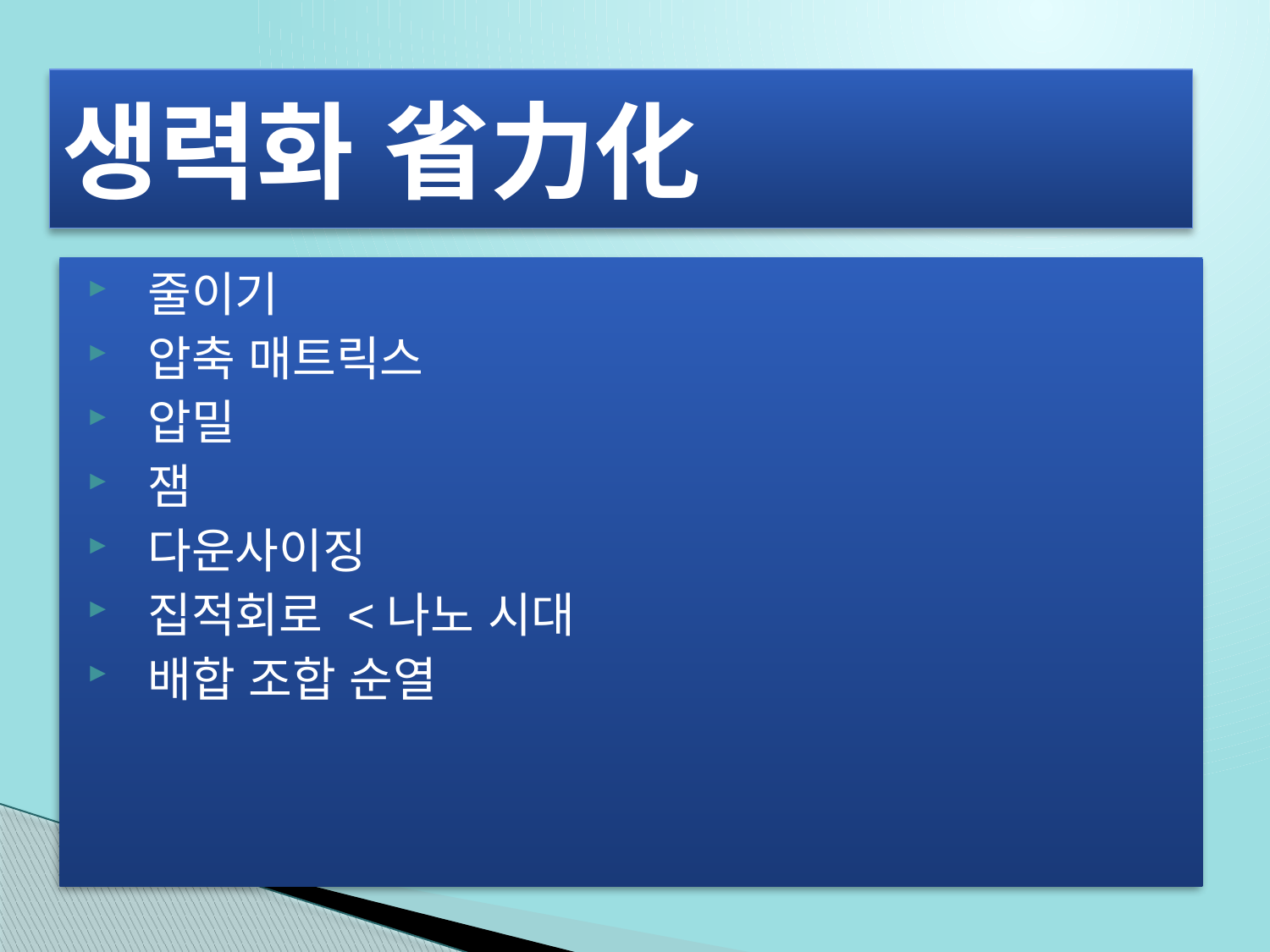

# 생력화 省力化
 줄이기
 압축 매트릭스
 압밀
 잼
 다운사이징
 집적회로 <나노 시대
 배합 조합 순열